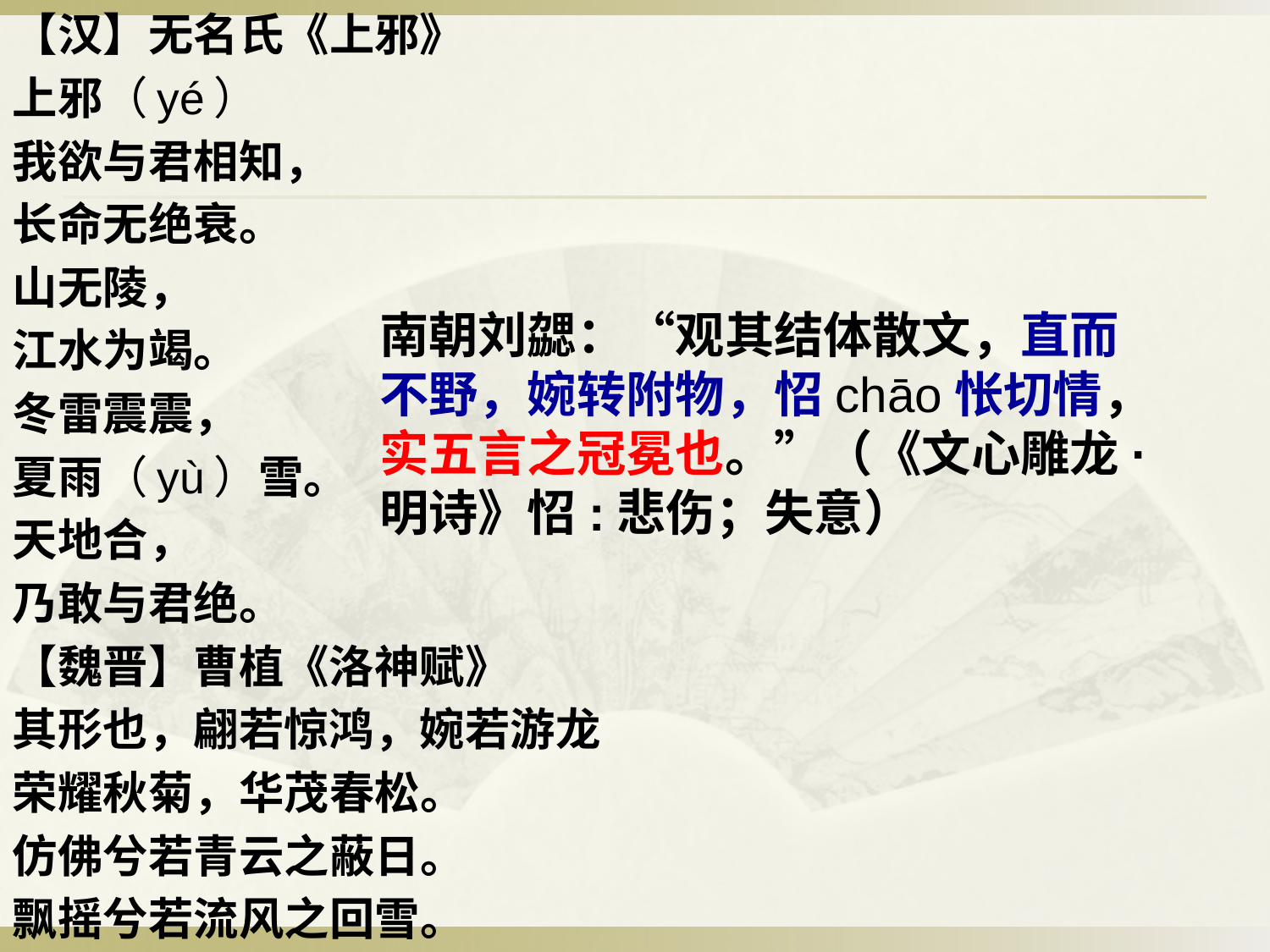

【汉】无名氏《上邪》
上邪（yé）
我欲与君相知，
长命无绝衰。
山无陵，
江水为竭。
冬雷震震，
夏雨（yù）雪。
天地合，
乃敢与君绝。
【魏晋】曹植《洛神赋》
其形也，翩若惊鸿，婉若游龙
荣耀秋菊，华茂春松。
仿佛兮若青云之蔽日。
飘摇兮若流风之回雪。

#
南朝刘勰：“观其结体散文，直而不野，婉转附物，怊chāo怅切情，实五言之冠冕也。”（《文心雕龙·明诗》怊:悲伤；失意）